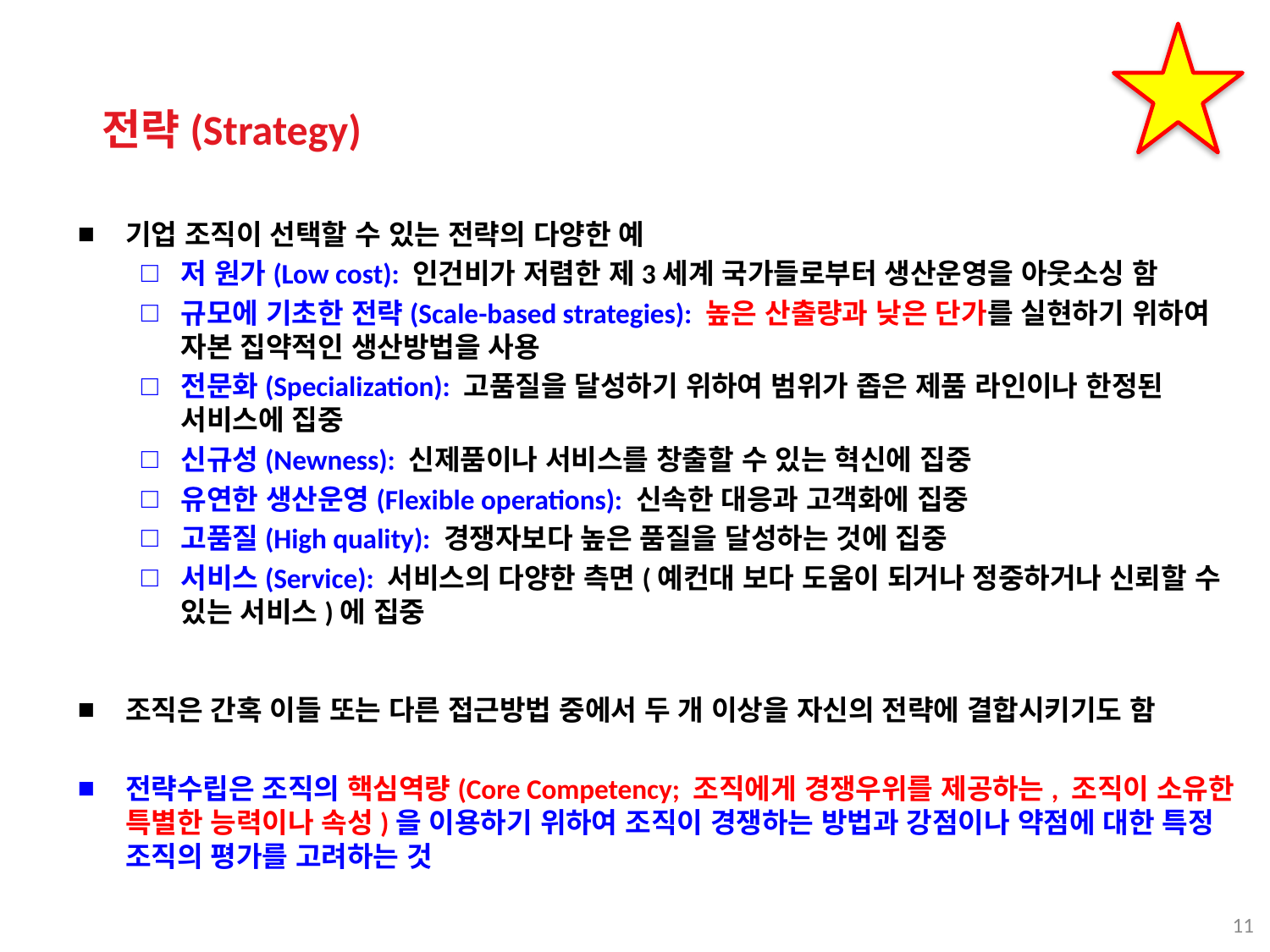

전략(Strategy)
기업 조직이 선택할 수 있는 전략의 다양한 예
저 원가(Low cost): 인건비가 저렴한 제3세계 국가들로부터 생산운영을 아웃소싱 함
규모에 기초한 전략(Scale-based strategies): 높은 산출량과 낮은 단가를 실현하기 위하여 자본 집약적인 생산방법을 사용
전문화(Specialization): 고품질을 달성하기 위하여 범위가 좁은 제품 라인이나 한정된 서비스에 집중
신규성(Newness): 신제품이나 서비스를 창출할 수 있는 혁신에 집중
유연한 생산운영(Flexible operations): 신속한 대응과 고객화에 집중
고품질(High quality): 경쟁자보다 높은 품질을 달성하는 것에 집중
서비스(Service): 서비스의 다양한 측면(예컨대 보다 도움이 되거나 정중하거나 신뢰할 수 있는 서비스)에 집중

조직은 간혹 이들 또는 다른 접근방법 중에서 두 개 이상을 자신의 전략에 결합시키기도 함

전략수립은 조직의 핵심역량(Core Competency; 조직에게 경쟁우위를 제공하는, 조직이 소유한 특별한 능력이나 속성)을 이용하기 위하여 조직이 경쟁하는 방법과 강점이나 약점에 대한 특정 조직의 평가를 고려하는 것

11